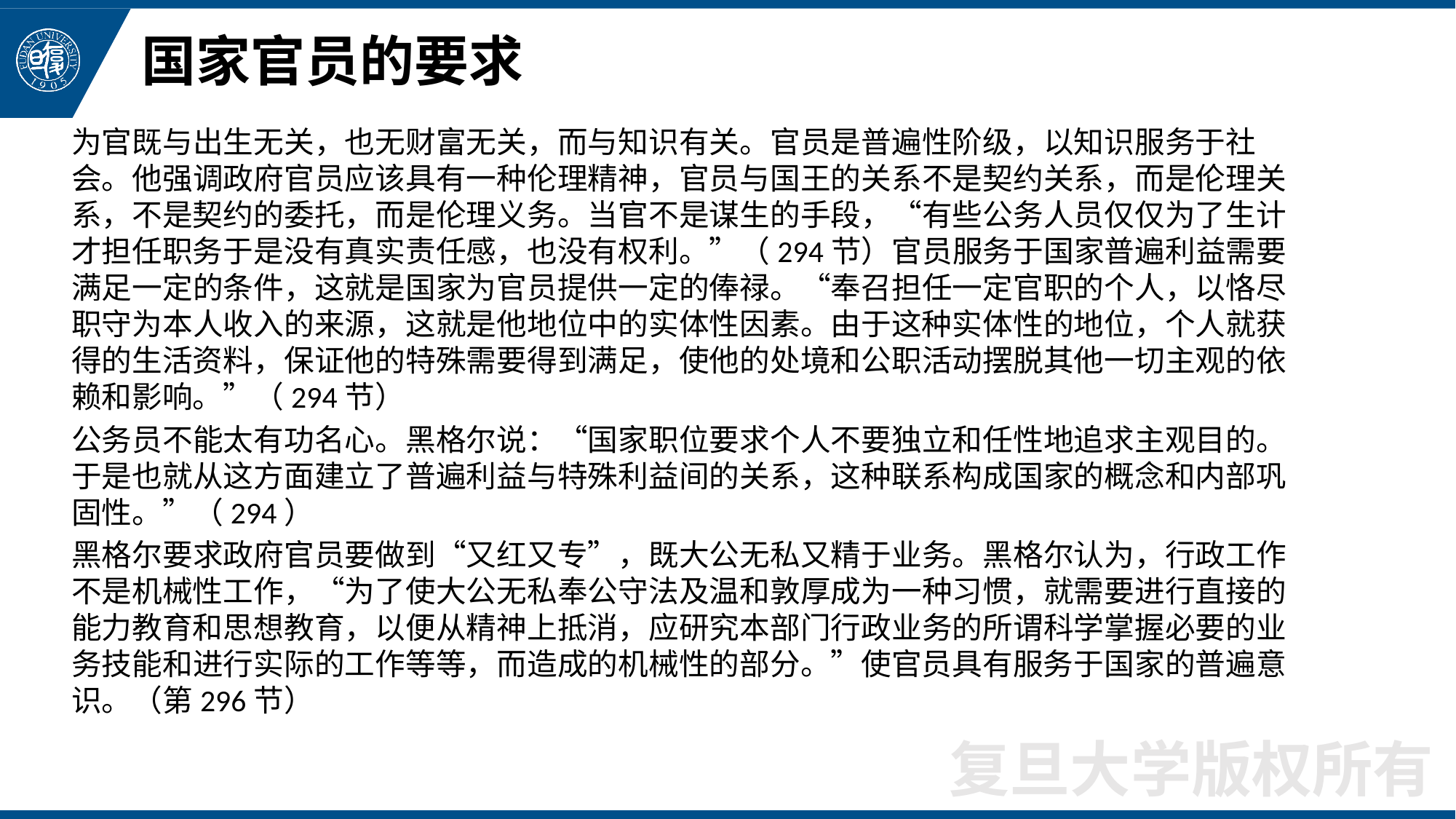

# 国家官员的要求
为官既与出生无关，也无财富无关，而与知识有关。官员是普遍性阶级，以知识服务于社会。他强调政府官员应该具有一种伦理精神，官员与国王的关系不是契约关系，而是伦理关系，不是契约的委托，而是伦理义务。当官不是谋生的手段，“有些公务人员仅仅为了生计才担任职务于是没有真实责任感，也没有权利。”（294节）官员服务于国家普遍利益需要满足一定的条件，这就是国家为官员提供一定的俸禄。“奉召担任一定官职的个人，以恪尽职守为本人收入的来源，这就是他地位中的实体性因素。由于这种实体性的地位，个人就获得的生活资料，保证他的特殊需要得到满足，使他的处境和公职活动摆脱其他一切主观的依赖和影响。”（294节）
公务员不能太有功名心。黑格尔说：“国家职位要求个人不要独立和任性地追求主观目的。于是也就从这方面建立了普遍利益与特殊利益间的关系，这种联系构成国家的概念和内部巩固性。”（294）
黑格尔要求政府官员要做到“又红又专”，既大公无私又精于业务。黑格尔认为，行政工作不是机械性工作，“为了使大公无私奉公守法及温和敦厚成为一种习惯，就需要进行直接的能力教育和思想教育，以便从精神上抵消，应研究本部门行政业务的所谓科学掌握必要的业务技能和进行实际的工作等等，而造成的机械性的部分。”使官员具有服务于国家的普遍意识。（第296节）